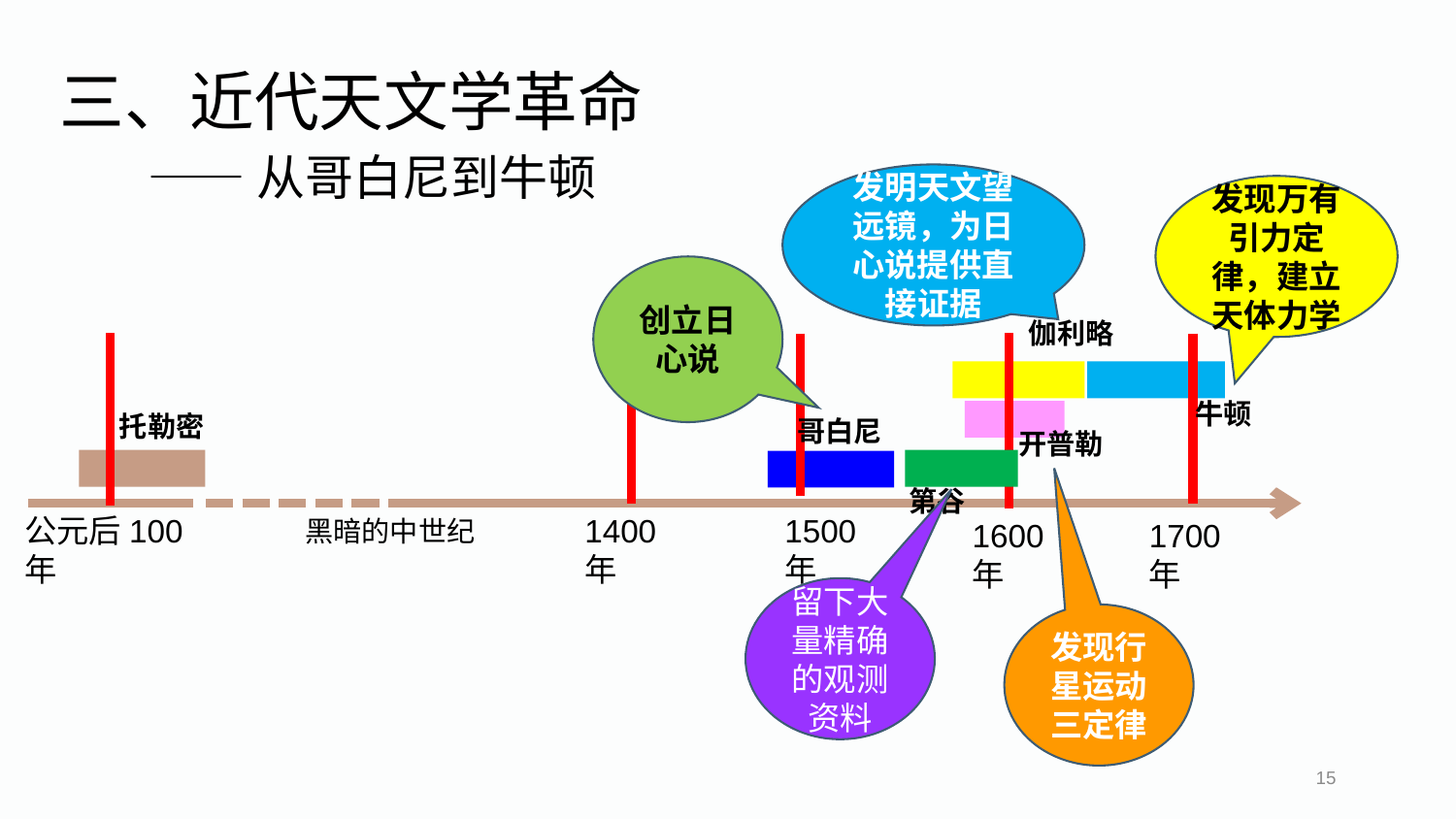

三、近代天文学革命
       ——从哥白尼到牛顿
发明天文望远镜，为日心说提供直接证据
发现万有引力定律，建立天体力学
创立日心说
伽利略

牛顿

托勒密
哥白尼
开普勒

第谷
公元后100年
1400年
1500年
黑暗的中世纪
1600年
1700年
留下大量精确的观测资料
发现行星运动三定律
15